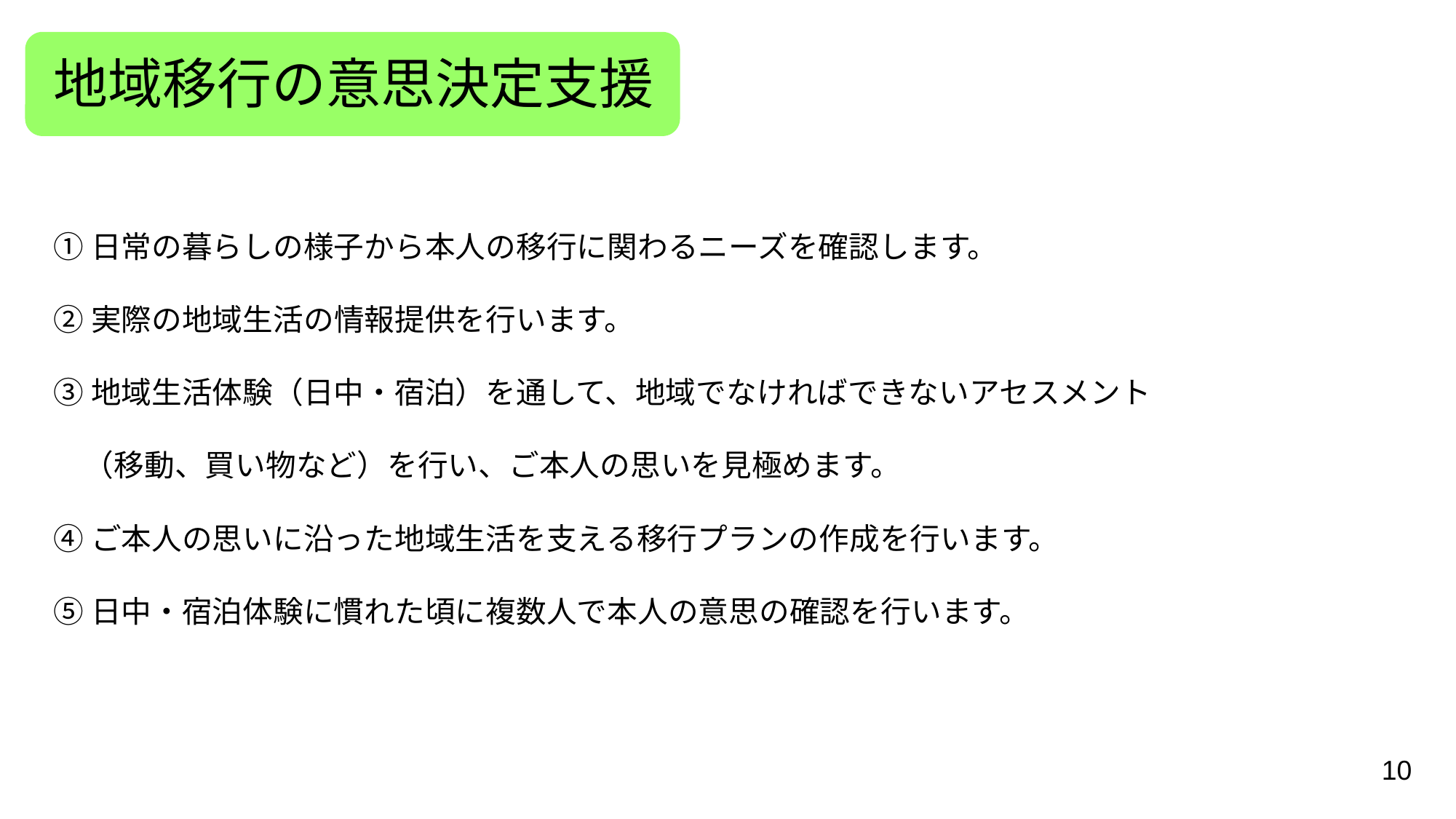

# 地域移行の意思決定支援
①日常の暮らしの様子から本人の移行に関わるニーズを確認します。
②実際の地域生活の情報提供を行います。
③地域生活体験（日中・宿泊）を通して、地域でなければできないアセスメント
　（移動、買い物など）を行い、ご本人の思いを見極めます。
④ご本人の思いに沿った地域生活を支える移行プランの作成を行います。
⑤日中・宿泊体験に慣れた頃に複数人で本人の意思の確認を行います。
10